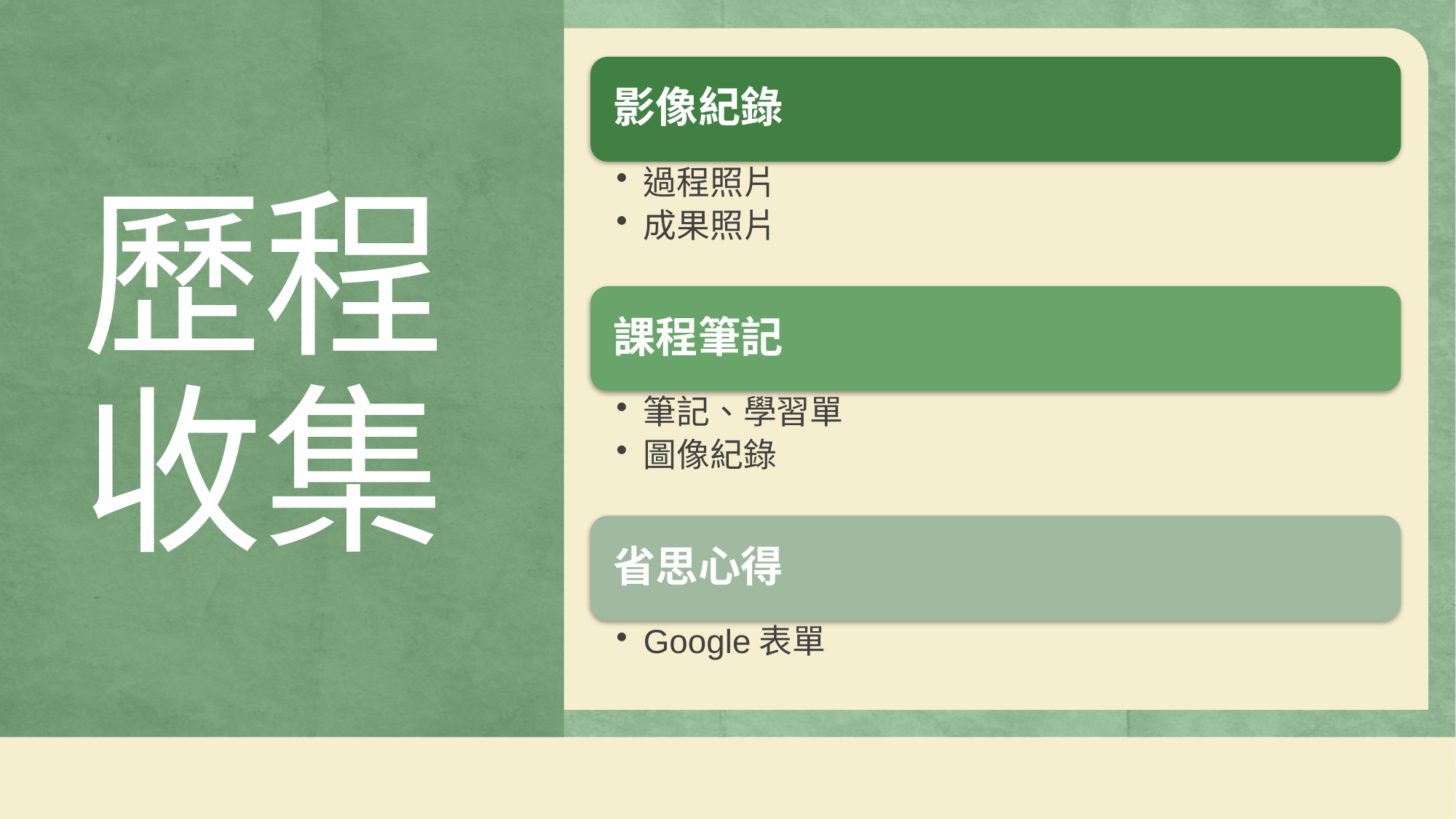

# 歷程 收集
影像紀錄
過程照片
成果照片
課程筆記
筆記、學習單
圖像紀錄
省思心得
Google表單